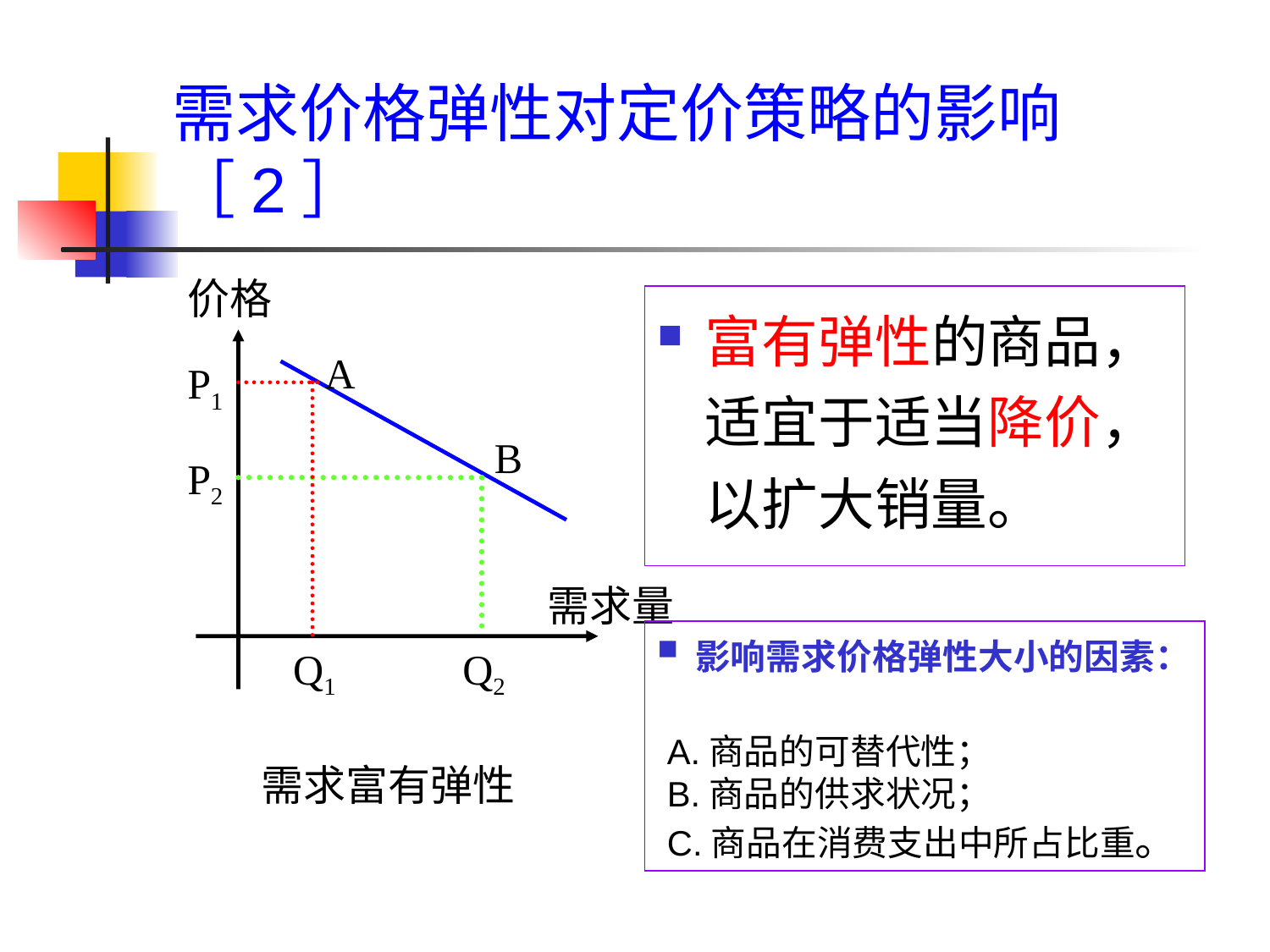

# 需求价格弹性对定价策略的影响［2］
价格

A
P1

B
P2

需求量

Q1
Q2
需求富有弹性
富有弹性的商品，适宜于适当降价，以扩大销量。
 影响需求价格弹性大小的因素：
 A.商品的可替代性；
 B.商品的供求状况；
 C.商品在消费支出中所占比重。
11